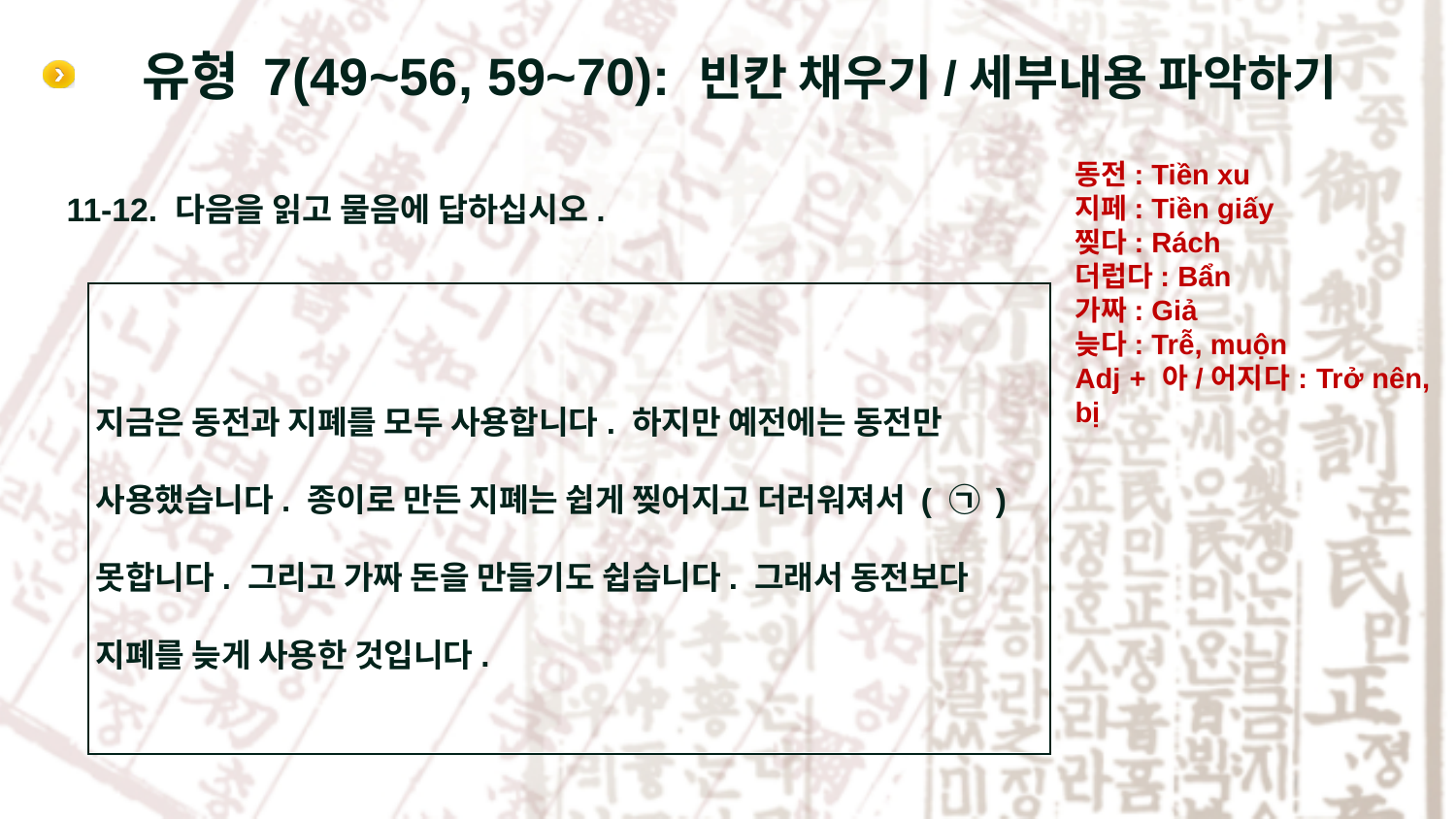

# 유형 7(49~56, 59~70): 빈칸 채우기/세부내용 파악하기
동전: Tiền xu
지페: Tiền giấy
찢다: Rách
더럽다: Bẩn
가짜: Giả
늦다: Trễ, muộn
Adj + 아/어지다: Trở nên, bị
11-12. 다음을 읽고 물음에 답하십시오.
지금은 동전과 지폐를 모두 사용합니다. 하지만 예전에는 동전만 사용했습니다. 종이로 만든 지폐는 쉽게 찢어지고 더러워져서 ( ㉠ ) 못합니다. 그리고 가짜 돈을 만들기도 쉽습니다. 그래서 동전보다 지폐를 늦게 사용한 것입니다.